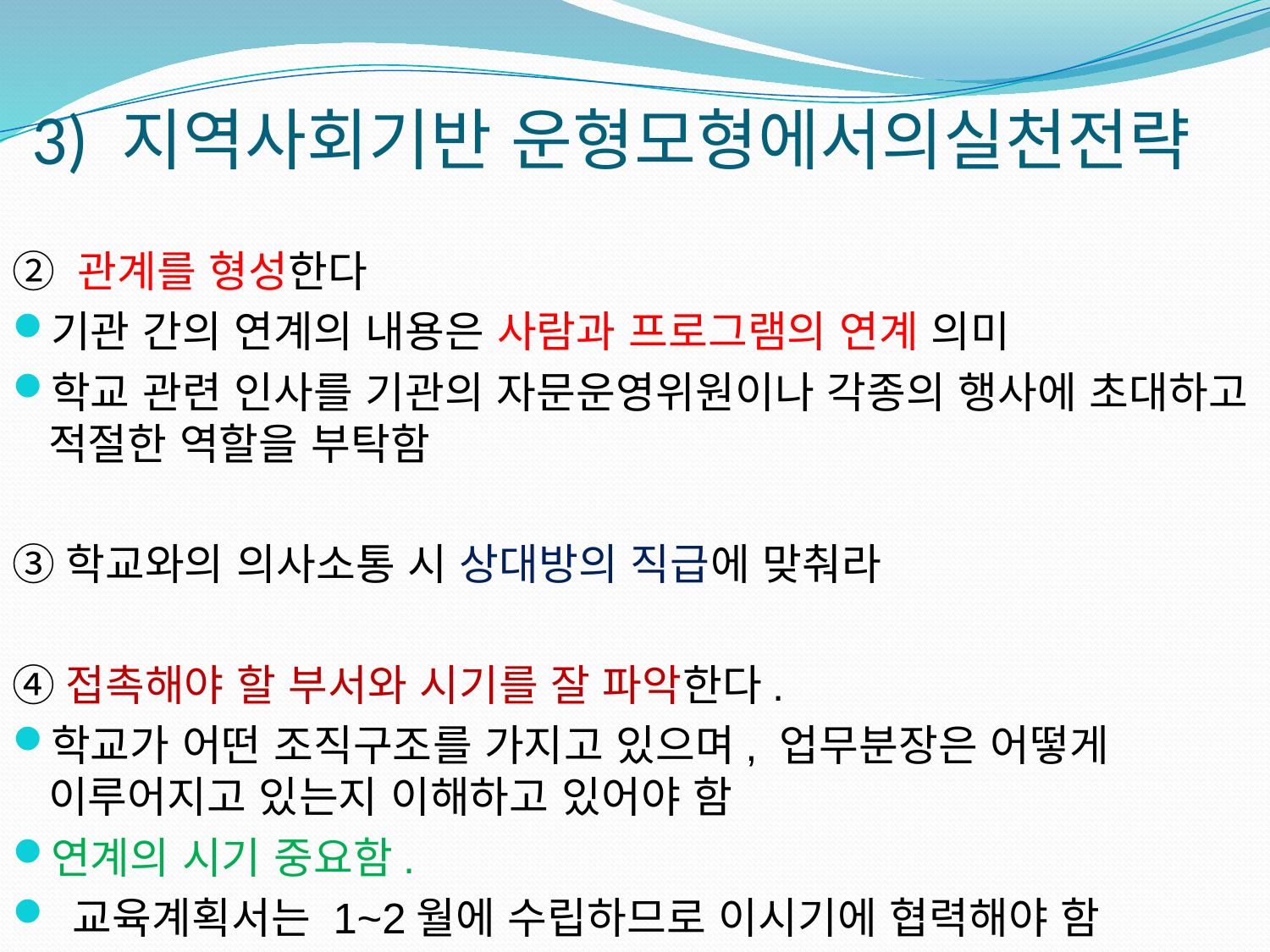

# 3) 지역사회기반 운형모형에서의실천전략
② 관계를 형성한다
기관 간의 연계의 내용은 사람과 프로그램의 연계 의미
학교 관련 인사를 기관의 자문운영위원이나 각종의 행사에 초대하고 적절한 역할을 부탁함

③학교와의 의사소통 시 상대방의 직급에 맞춰라

④접촉해야 할 부서와 시기를 잘 파악한다.
학교가 어떤 조직구조를 가지고 있으며, 업무분장은 어떻게 이루어지고 있는지 이해하고 있어야 함
연계의 시기 중요함.
 교육계획서는 1~2월에 수립하므로 이시기에 협력해야 함